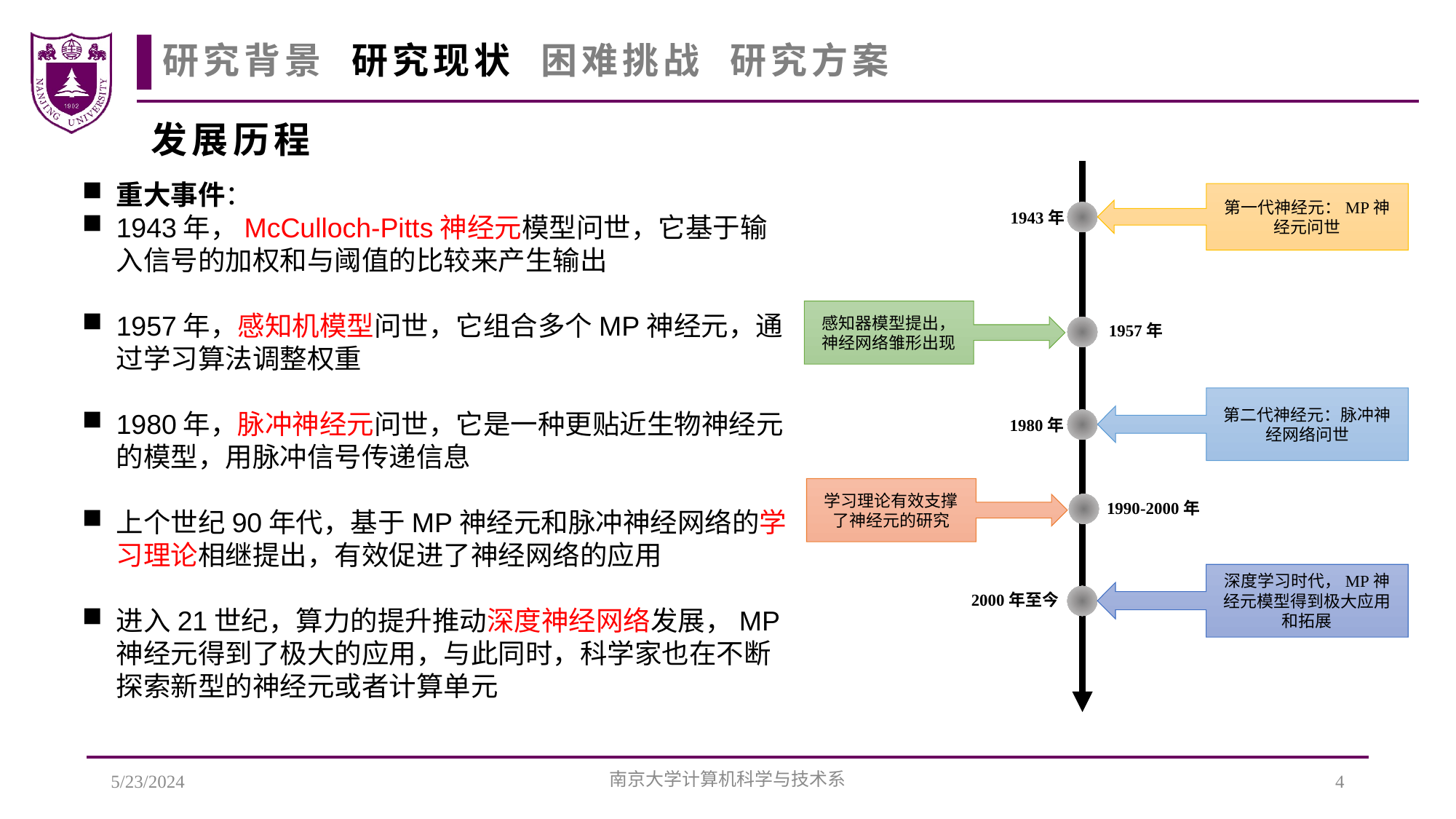

研究背景  研究现状  困难挑战  研究方案
发展历程
重大事件：
1943年，McCulloch-Pitts神经元模型问世，它基于输入信号的加权和与阈值的比较来产生输出

1957年，感知机模型问世，它组合多个MP神经元，通过学习算法调整权重

1980年，脉冲神经元问世，它是一种更贴近生物神经元的模型，用脉冲信号传递信息

上个世纪90年代，基于MP神经元和脉冲神经网络的学习理论相继提出，有效促进了神经网络的应用

进入21世纪，算力的提升推动深度神经网络发展，MP神经元得到了极大的应用，与此同时，科学家也在不断探索新型的神经元或者计算单元
第一代神经元：MP神经元问世
1943年

感知器模型提出，神经网络雏形出现
1957年

第二代神经元：脉冲神经网络问世
1980年

学习理论有效支撑了神经元的研究
1990-2000年

深度学习时代，MP神经元模型得到极大应用和拓展
2000年至今

5/23/2024
南京大学计算机科学与技术系
4